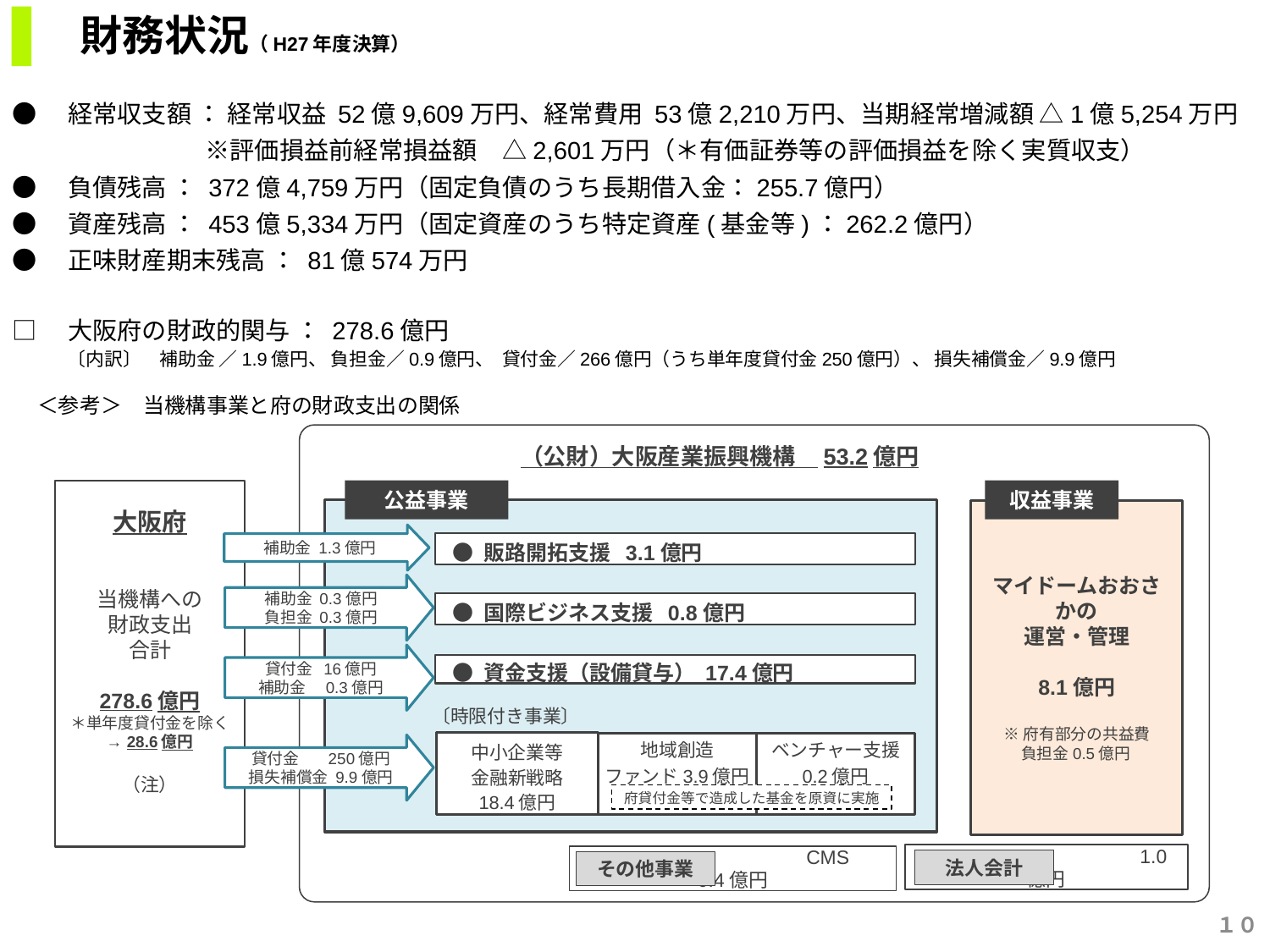

財務状況（H27年度決算）

●　経常収支額 ： 経常収益 52億9,609万円、経常費用 53億2,210万円、当期経常増減額 △1億5,254万円
　　　　                 ※評価損益前経常損益額　△2,601万円（＊有価証券等の評価損益を除く実質収支）
●　負債残高 ： 372億4,759万円（固定負債のうち長期借入金：255.7億円）
●　資産残高 ： 453億5,334万円（固定資産のうち特定資産(基金等)：262.2億円）
●　正味財産期末残高 ： 81億574万円

□　大阪府の財政的関与 ： 278.6億円
　　　〔内訳〕　補助金 ／1.9億円、 負担金／0.9億円、  貸付金／266億円（うち単年度貸付金250億円）、 損失補償金／9.9億円
＜参考＞　当機構事業と府の財政支出の関係

（公財）大阪産業振興機構　53.2億円
大阪府

当機構への
財政支出
合計

278.6億円
＊単年度貸付金を除く
→ 28.6億円
　　　     　　（注）

公益事業
収益事業

マイドームおおさかの
運営・管理

8.1億円

※府有部分の共益費
     　負担金0.5億円

補助金 1.3億円
 ● 販路開拓支援  3.1億円
補助金 0.3億円
負担金 0.3億円
 ● 国際ビジネス支援  0.8億円
貸付金  16億円
補助金　0.3億円
 ● 資金支援（設備貸与） 17.4億円
〔時限付き事業〕
中小企業等
金融新戦略
18.4億円
地域創造
ファンド3.9億円

ベンチャー支援
0.2億円

貸付金       250億円
損失補償金 9.9億円
府貸付金等で造成した基金を原資に実施
　　　　　　　　　　　1.0億円
法人会計
　　　　　　　　　　　CMS　0.4億円
その他事業
１０